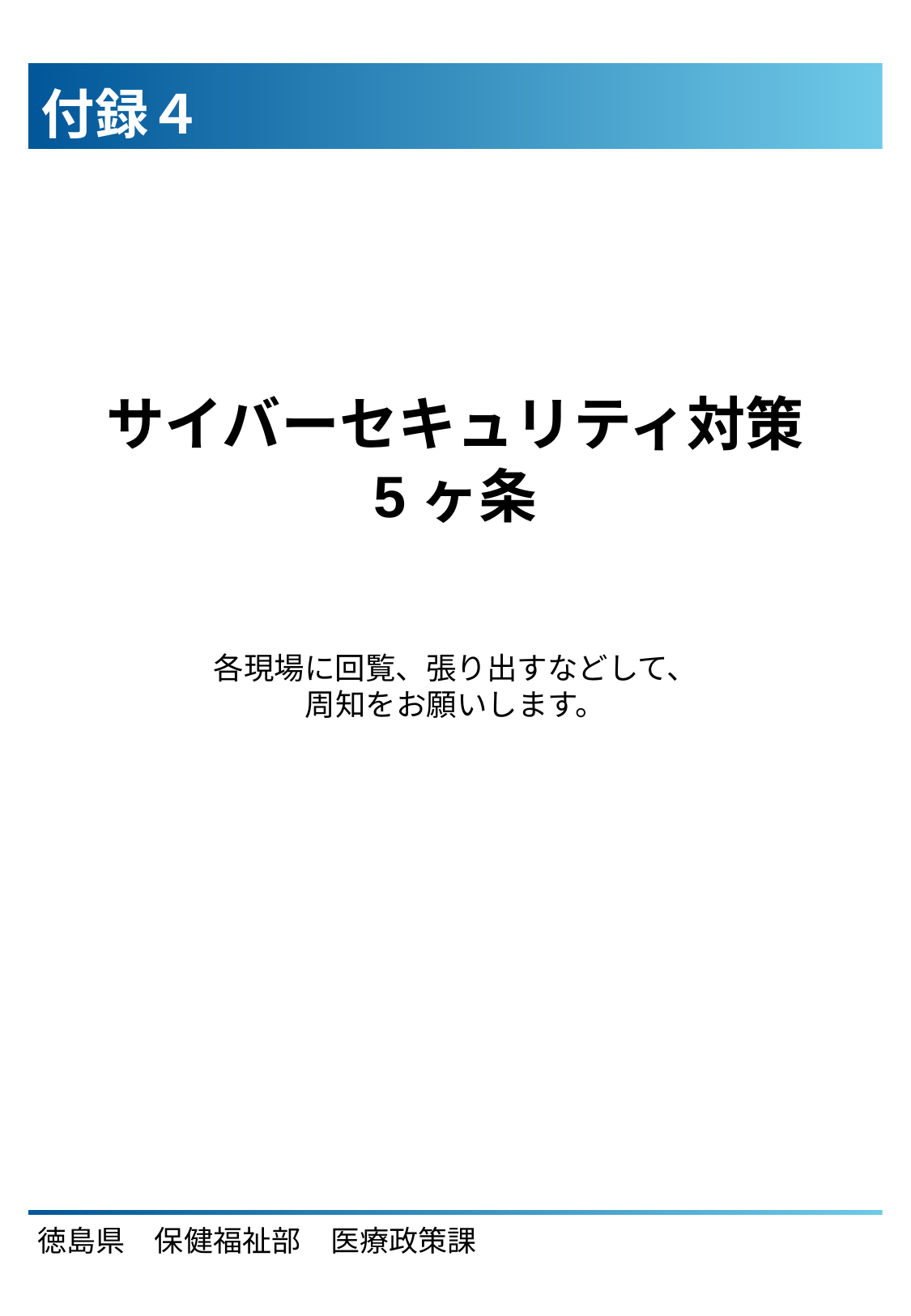

付録４
サイバーセキュリティ対策
5ヶ条
各現場に回覧、張り出すなどして、周知をお願いします。